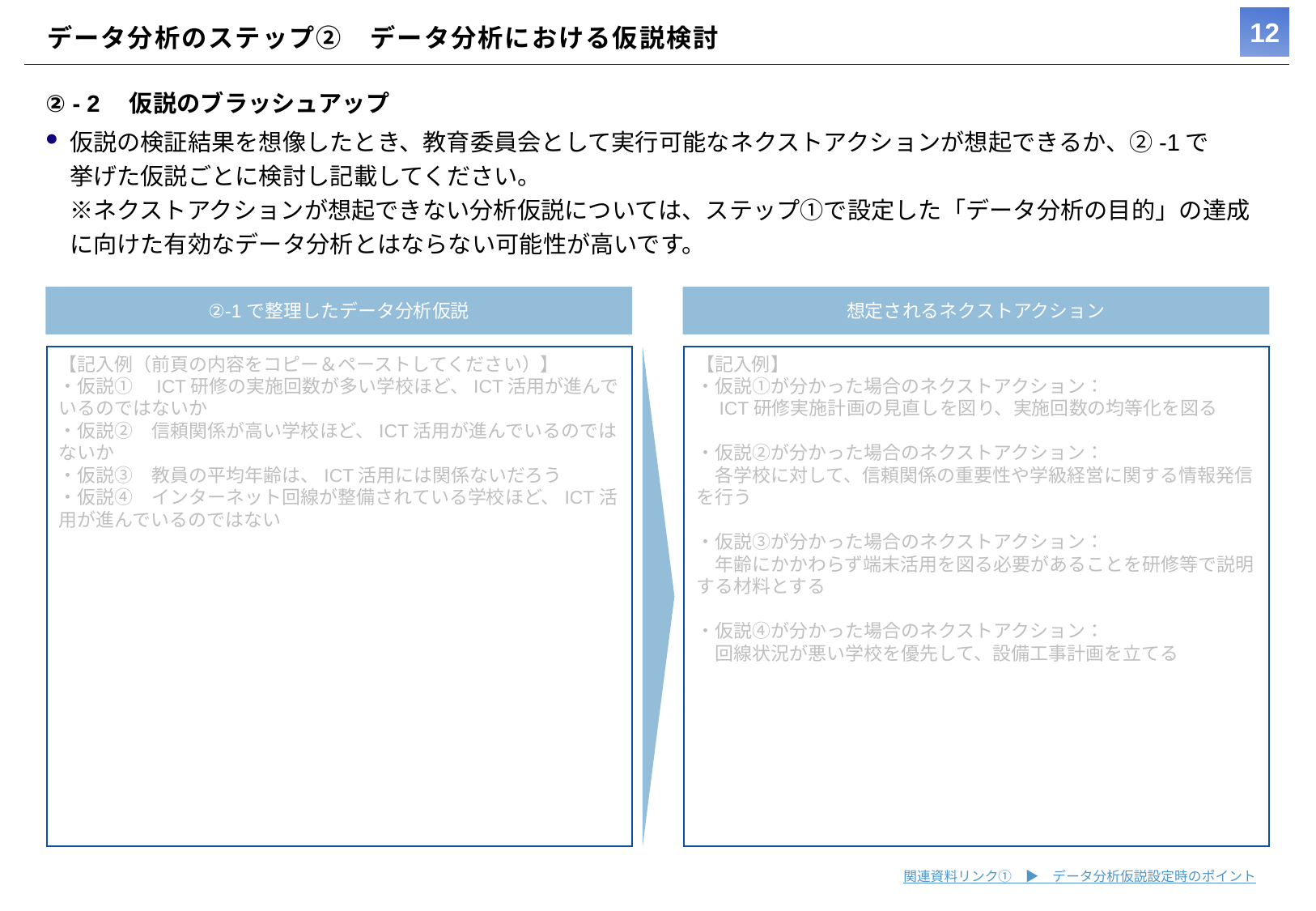

# データ分析のステップ②　データ分析における仮説検討
② - 2　仮説のブラッシュアップ
仮説の検証結果を想像したとき、教育委員会として実行可能なネクストアクションが想起できるか、②-1で
挙げた仮説ごとに検討し記載してください。
※ネクストアクションが想起できない分析仮説については、ステップ①で設定した「データ分析の目的」の達成に向けた有効なデータ分析とはならない可能性が高いです。
②-1で整理したデータ分析仮説
想定されるネクストアクション
【記入例（前頁の内容をコピー＆ペーストしてください）】
・仮説①　ICT研修の実施回数が多い学校ほど、ICT活用が進んでいるのではないか
・仮説②　信頼関係が高い学校ほど、ICT活用が進んでいるのではないか
・仮説③　教員の平均年齢は、ICT活用には関係ないだろう
・仮説④　インターネット回線が整備されている学校ほど、ICT活用が進んでいるのではない
【記入例】
・仮説①が分かった場合のネクストアクション：
　ICT研修実施計画の見直しを図り、実施回数の均等化を図る

・仮説②が分かった場合のネクストアクション：
　各学校に対して、信頼関係の重要性や学級経営に関する情報発信を行う

・仮説③が分かった場合のネクストアクション：
　年齢にかかわらず端末活用を図る必要があることを研修等で説明する材料とする

・仮説④が分かった場合のネクストアクション：
　回線状況が悪い学校を優先して、設備工事計画を立てる

関連資料リンク①　▶　データ分析仮説設定時のポイント